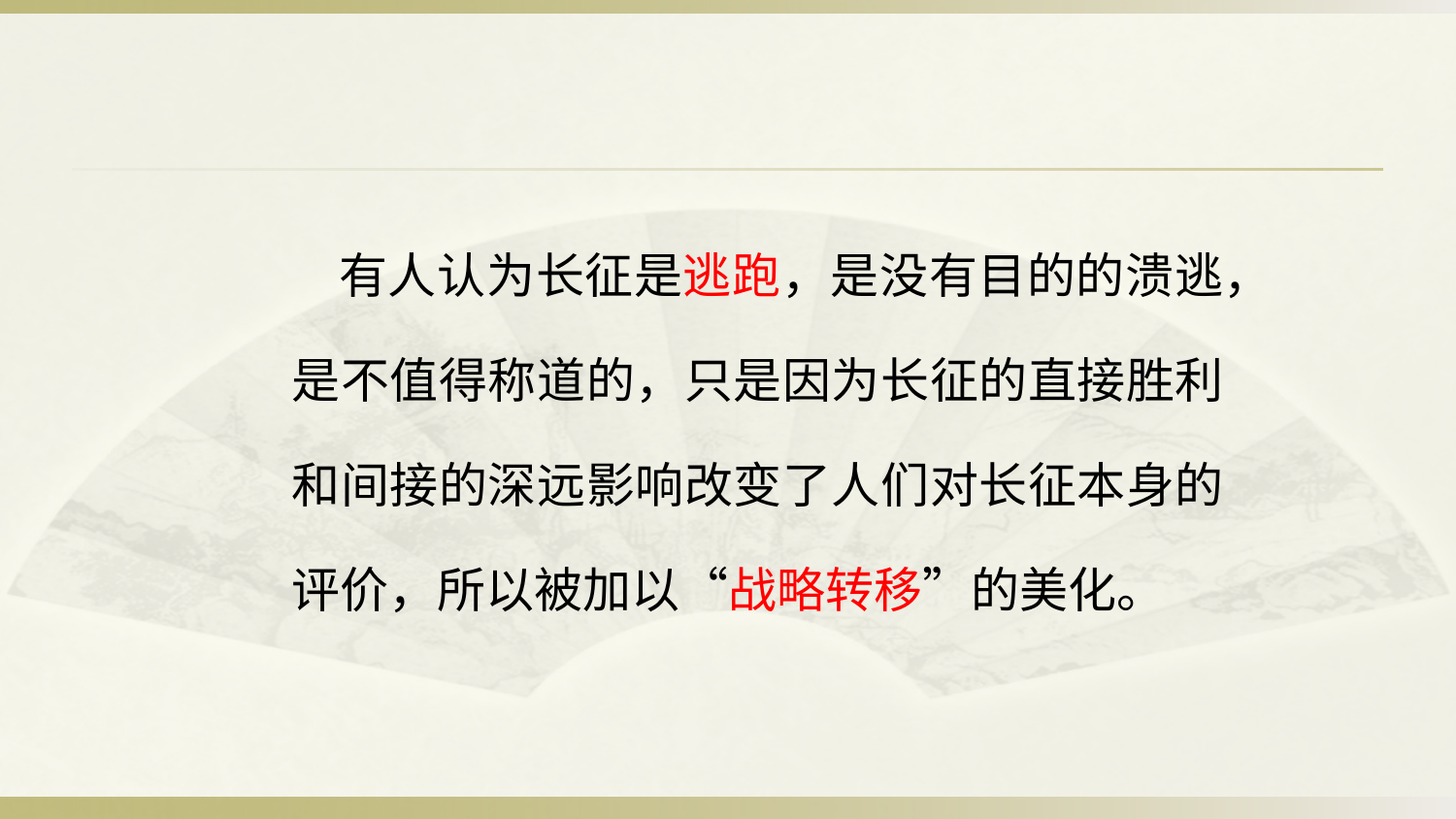

#
   有人认为长征是逃跑，是没有目的的溃逃，是不值得称道的，只是因为长征的直接胜利和间接的深远影响改变了人们对长征本身的评价，所以被加以“战略转移”的美化。